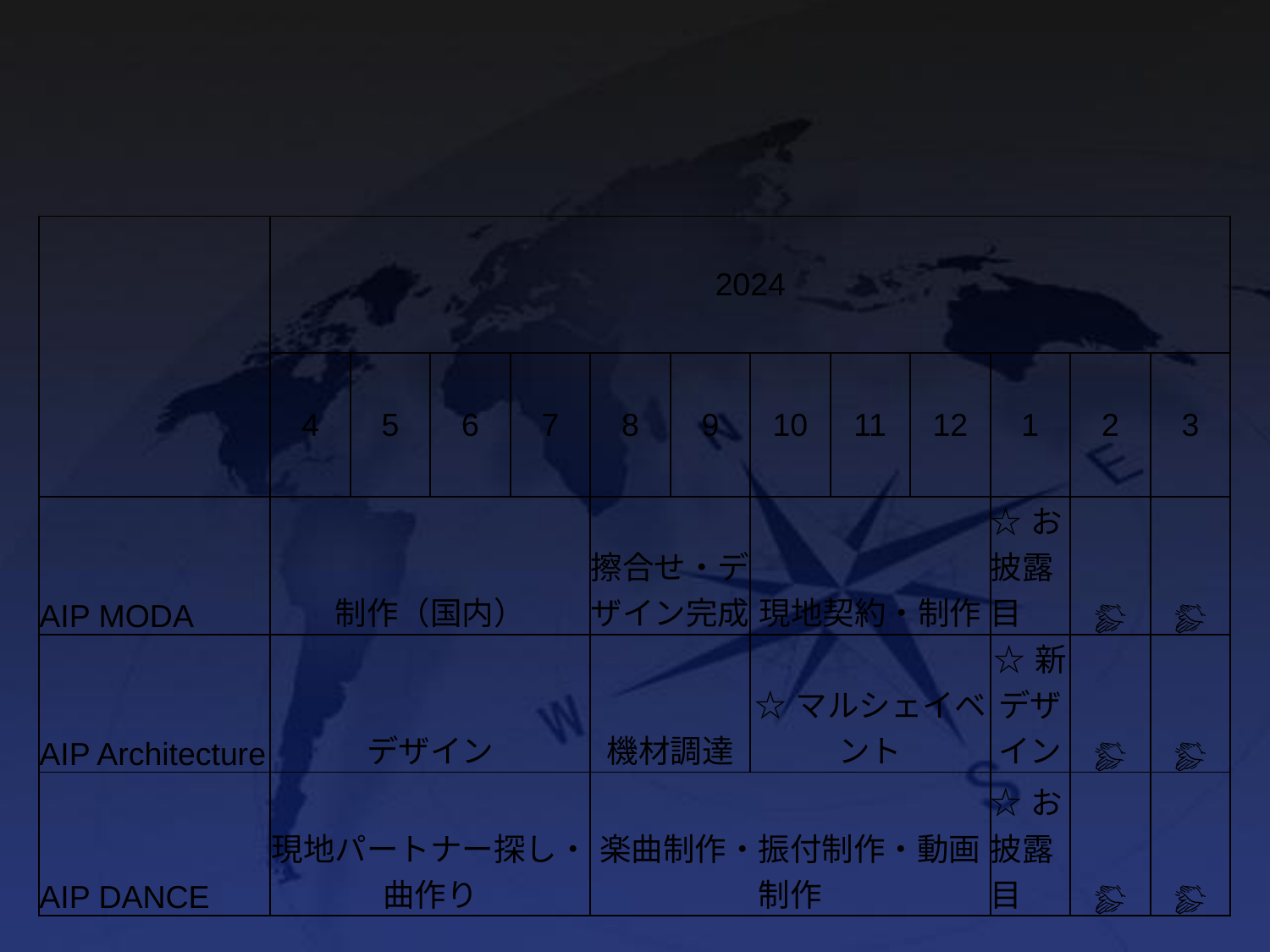

#
|  | 2024 |  |  |  |  |  |  |  |  |  |  |  |
| --- | --- | --- | --- | --- | --- | --- | --- | --- | --- | --- | --- | --- |
|  | 4 | 5 | 6 | 7 | 8 | 9 | 10 | 11 | 12 | 1 | 2 | 3 |
| AIP MODA | 制作（国内） |  |  |  | 擦合せ・デザイン完成 |  | 現地契約・制作 |  |  | ☆お披露目 | 👏 | 👏 |
| AIP Architecture | デザイン |  |  |  | 機材調達 |  | ☆マルシェイベント |  |  | ☆新デザイン | 👏 | 👏 |
| AIP DANCE | 現地パートナー探し・曲作り |  |  |  | 楽曲制作・振付制作・動画制作 |  |  |  |  | ☆お披露目 | 👏 | 👏 |